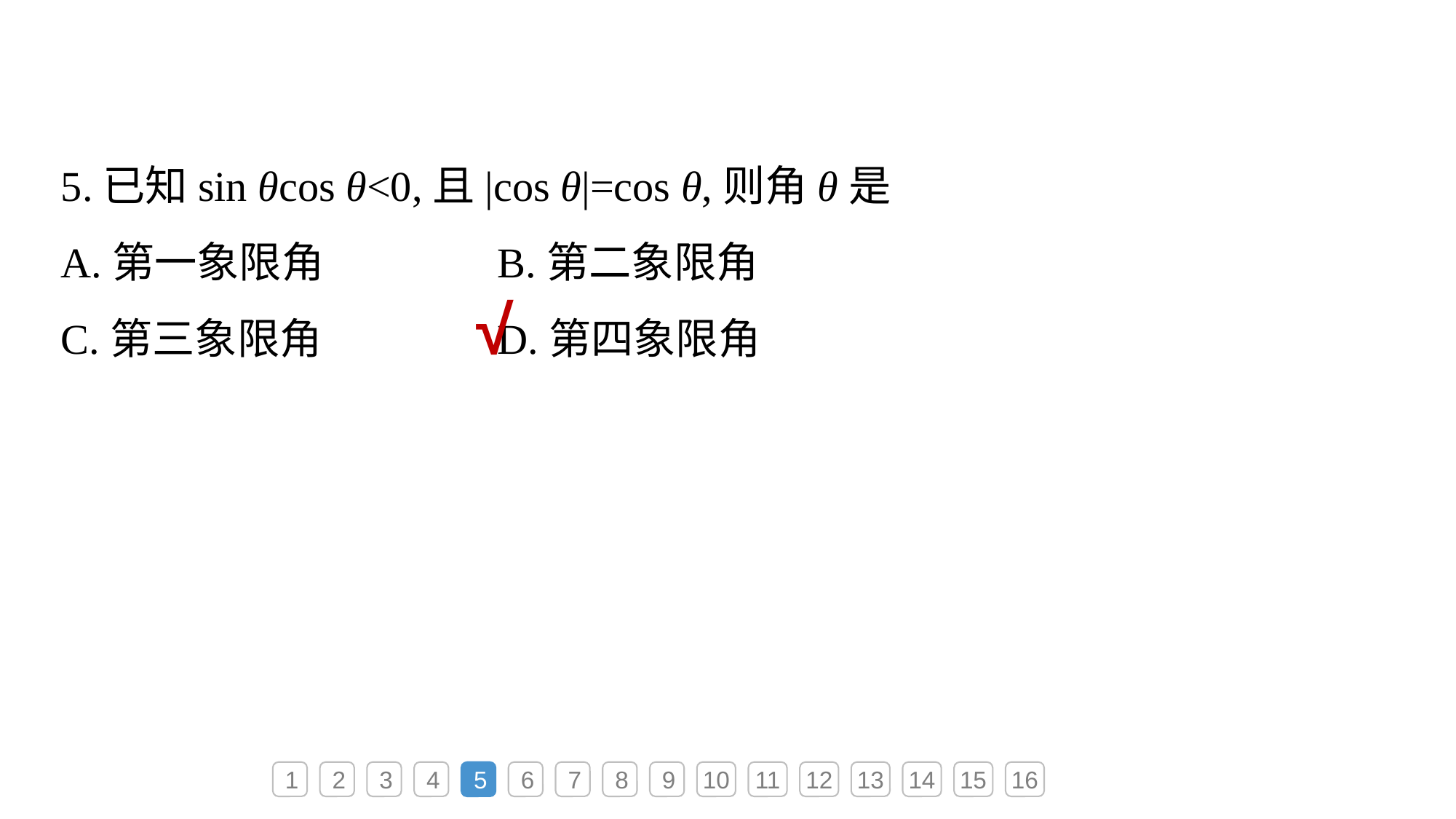

5.已知sin θcos θ<0,且|cos θ|=cos θ,则角θ是
A.第一象限角			B.第二象限角
C.第三象限角			D.第四象限角
√
1
2
3
4
5
6
7
8
9
10
11
12
13
14
15
16